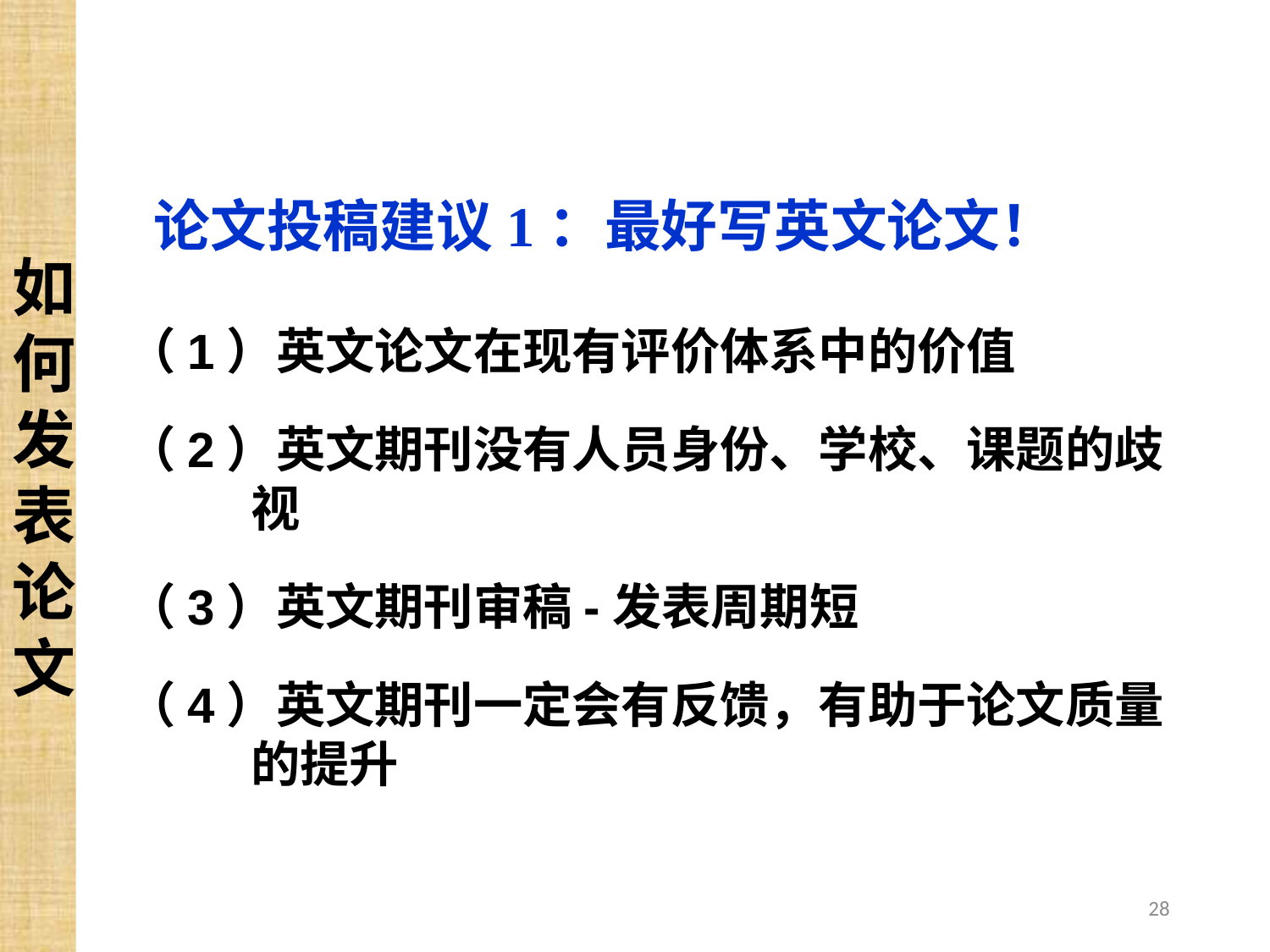

如何发表论文
论文投稿建议1：最好写英文论文！
（1）英文论文在现有评价体系中的价值
（2）英文期刊没有人员身份、学校、课题的歧视
（3）英文期刊审稿-发表周期短
（4）英文期刊一定会有反馈，有助于论文质量的提升
28